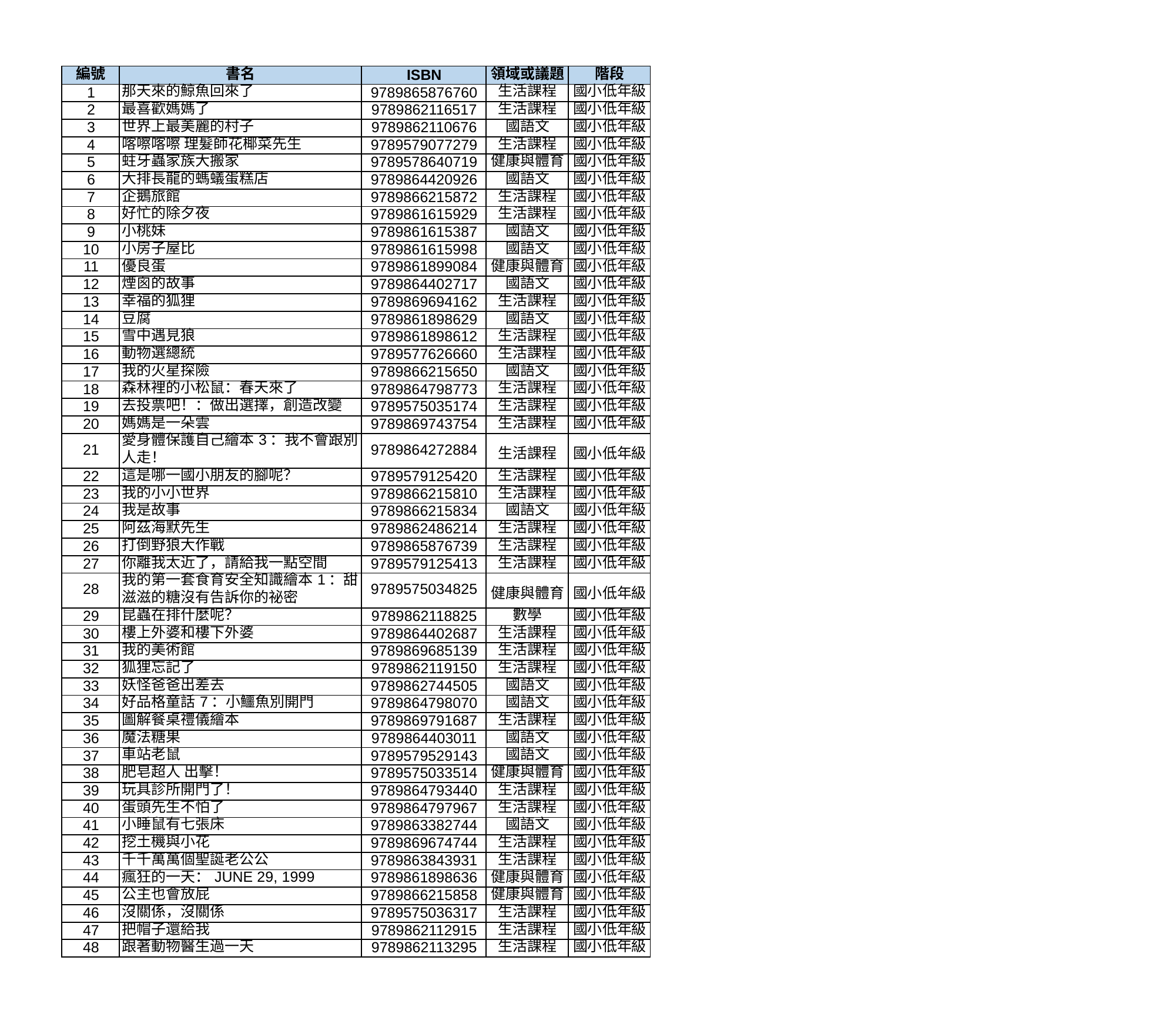

| 編號 | 書名 | ISBN | 領域或議題 | 階段 |
| --- | --- | --- | --- | --- |
| 1 | 那天來的鯨魚回來了 | 9789865876760 | 生活課程 | 國小低年級 |
| 2 | 最喜歡媽媽了 | 9789862116517 | 生活課程 | 國小低年級 |
| 3 | 世界上最美麗的村子 | 9789862110676 | 國語文 | 國小低年級 |
| 4 | 喀嚓喀嚓 理髮師花椰菜先生 | 9789579077279 | 生活課程 | 國小低年級 |
| 5 | 蛀牙蟲家族大搬家 | 9789578640719 | 健康與體育 | 國小低年級 |
| 6 | 大排長龍的螞蟻蛋糕店 | 9789864420926 | 國語文 | 國小低年級 |
| 7 | 企鵝旅館 | 9789866215872 | 生活課程 | 國小低年級 |
| 8 | 好忙的除夕夜 | 9789861615929 | 生活課程 | 國小低年級 |
| 9 | 小桃妹 | 9789861615387 | 國語文 | 國小低年級 |
| 10 | 小房子屋比 | 9789861615998 | 國語文 | 國小低年級 |
| 11 | 優良蛋 | 9789861899084 | 健康與體育 | 國小低年級 |
| 12 | 煙囪的故事 | 9789864402717 | 國語文 | 國小低年級 |
| 13 | 幸福的狐狸 | 9789869694162 | 生活課程 | 國小低年級 |
| 14 | 豆腐 | 9789861898629 | 國語文 | 國小低年級 |
| 15 | 雪中遇見狼 | 9789861898612 | 生活課程 | 國小低年級 |
| 16 | 動物選總統 | 9789577626660 | 生活課程 | 國小低年級 |
| 17 | 我的火星探險 | 9789866215650 | 國語文 | 國小低年級 |
| 18 | 森林裡的小松鼠：春天來了 | 9789864798773 | 生活課程 | 國小低年級 |
| 19 | 去投票吧！：做出選擇，創造改變 | 9789575035174 | 生活課程 | 國小低年級 |
| 20 | 媽媽是一朵雲 | 9789869743754 | 生活課程 | 國小低年級 |
| 21 | 愛身體保護自己繪本3：我不會跟別 人走！ | 9789864272884 | 生活課程 | 國小低年級 |
| 22 | 這是哪一國小朋友的腳呢？ | 9789579125420 | 生活課程 | 國小低年級 |
| 23 | 我的小小世界 | 9789866215810 | 生活課程 | 國小低年級 |
| 24 | 我是故事 | 9789866215834 | 國語文 | 國小低年級 |
| 25 | 阿茲海默先生 | 9789862486214 | 生活課程 | 國小低年級 |
| 26 | 打倒野狼大作戰 | 9789865876739 | 生活課程 | 國小低年級 |
| 27 | 你離我太近了，請給我一點空間 | 9789579125413 | 生活課程 | 國小低年級 |
| 28 | 我的第一套食育安全知識繪本1：甜 滋滋的糖沒有告訴你的祕密 | 9789575034825 | 健康與體育 | 國小低年級 |
| 29 | 昆蟲在排什麼呢？ | 9789862118825 | 數學 | 國小低年級 |
| 30 | 樓上外婆和樓下外婆 | 9789864402687 | 生活課程 | 國小低年級 |
| 31 | 我的美術館 | 9789869685139 | 生活課程 | 國小低年級 |
| 32 | 狐狸忘記了 | 9789862119150 | 生活課程 | 國小低年級 |
| 33 | 妖怪爸爸出差去 | 9789862744505 | 國語文 | 國小低年級 |
| 34 | 好品格童話7：小鱷魚別開門 | 9789864798070 | 國語文 | 國小低年級 |
| 35 | 圖解餐桌禮儀繪本 | 9789869791687 | 生活課程 | 國小低年級 |
| 36 | 魔法糖果 | 9789864403011 | 國語文 | 國小低年級 |
| 37 | 車站老鼠 | 9789579529143 | 國語文 | 國小低年級 |
| 38 | 肥皂超人 出擊！ | 9789575033514 | 健康與體育 | 國小低年級 |
| 39 | 玩具診所開門了！ | 9789864793440 | 生活課程 | 國小低年級 |
| 40 | 蛋頭先生不怕了 | 9789864797967 | 生活課程 | 國小低年級 |
| 41 | 小睡鼠有七張床 | 9789863382744 | 國語文 | 國小低年級 |
| 42 | 挖土機與小花 | 9789869674744 | 生活課程 | 國小低年級 |
| 43 | 千千萬萬個聖誕老公公 | 9789863843931 | 生活課程 | 國小低年級 |
| 44 | 瘋狂的一天：JUNE 29, 1999 | 9789861898636 | 健康與體育 | 國小低年級 |
| 45 | 公主也會放屁 | 9789866215858 | 健康與體育 | 國小低年級 |
| 46 | 沒關係，沒關係 | 9789575036317 | 生活課程 | 國小低年級 |
| 47 | 把帽子還給我 | 9789862112915 | 生活課程 | 國小低年級 |
| 48 | 跟著動物醫生過一天 | 9789862113295 | 生活課程 | 國小低年級 |